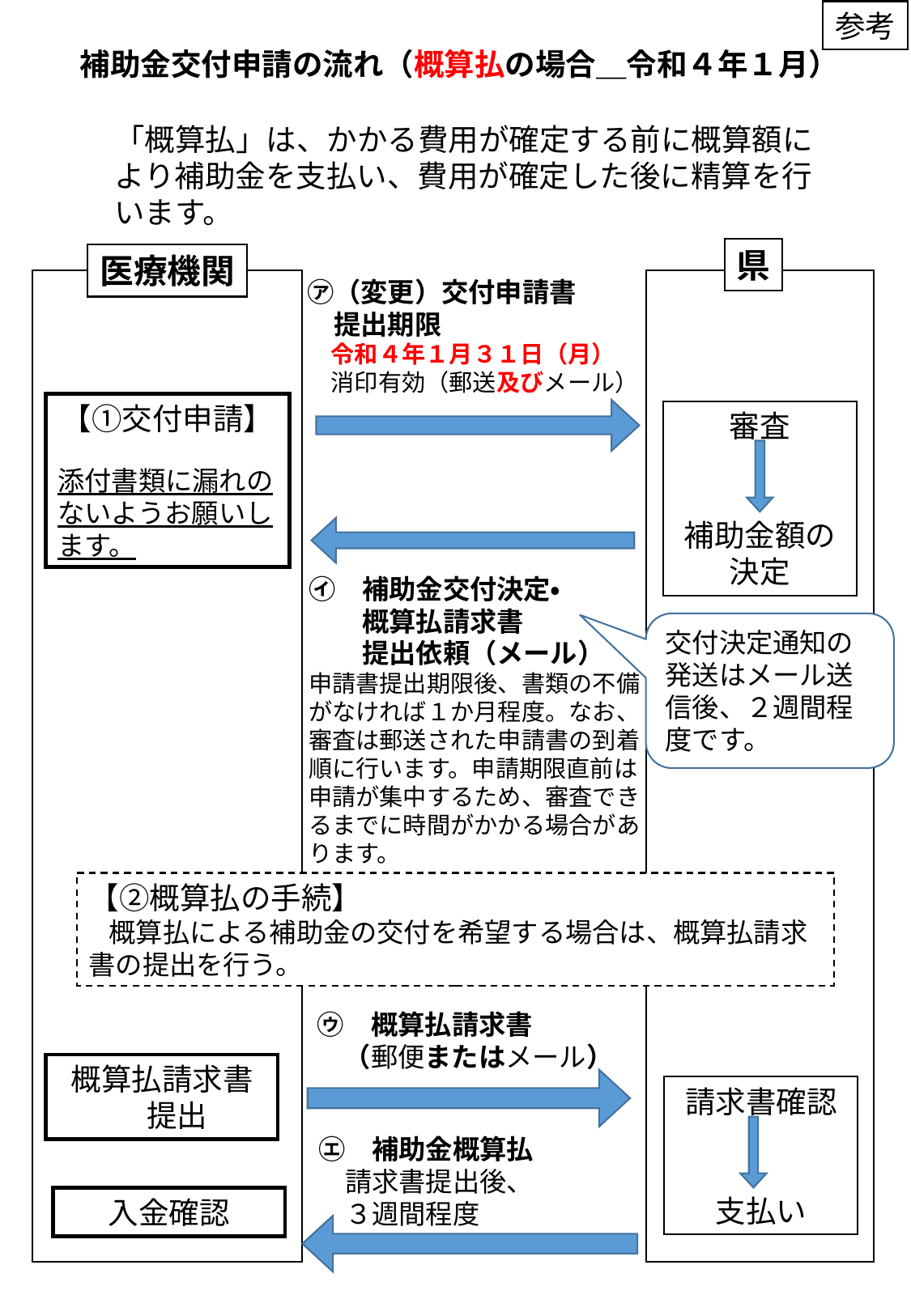

参考
補助金交付申請の流れ（概算払の場合＿令和４年１月）
「概算払」は、かかる費用が確定する前に概算額により補助金を支払い、費用が確定した後に精算を行います。
県
医療機関
㋐（変更）交付申請書
　提出期限
　令和４年１月３１日（月）
　消印有効（郵送及びメール）

【①交付申請】

添付書類に漏れのないようお願いします。

審査

補助金額の決定

㋑　補助金交付決定・
　　概算払請求書
　　提出依頼（メール）
申請書提出期限後、書類の不備がなければ１か月程度。なお、審査は郵送された申請書の到着順に行います。申請期限直前は申請が集中するため、審査できるまでに時間がかかる場合があります。
交付決定通知の発送はメール送信後、２週間程度です。
【②概算払の手続】
　概算払による補助金の交付を希望する場合は、概算払請求書の提出を行う。
㋒　概算払請求書
　（郵便またはメール）
概算払請求書　提出

請求書確認

支払い
㋓　補助金概算払
　請求書提出後、
　３週間程度

入金確認